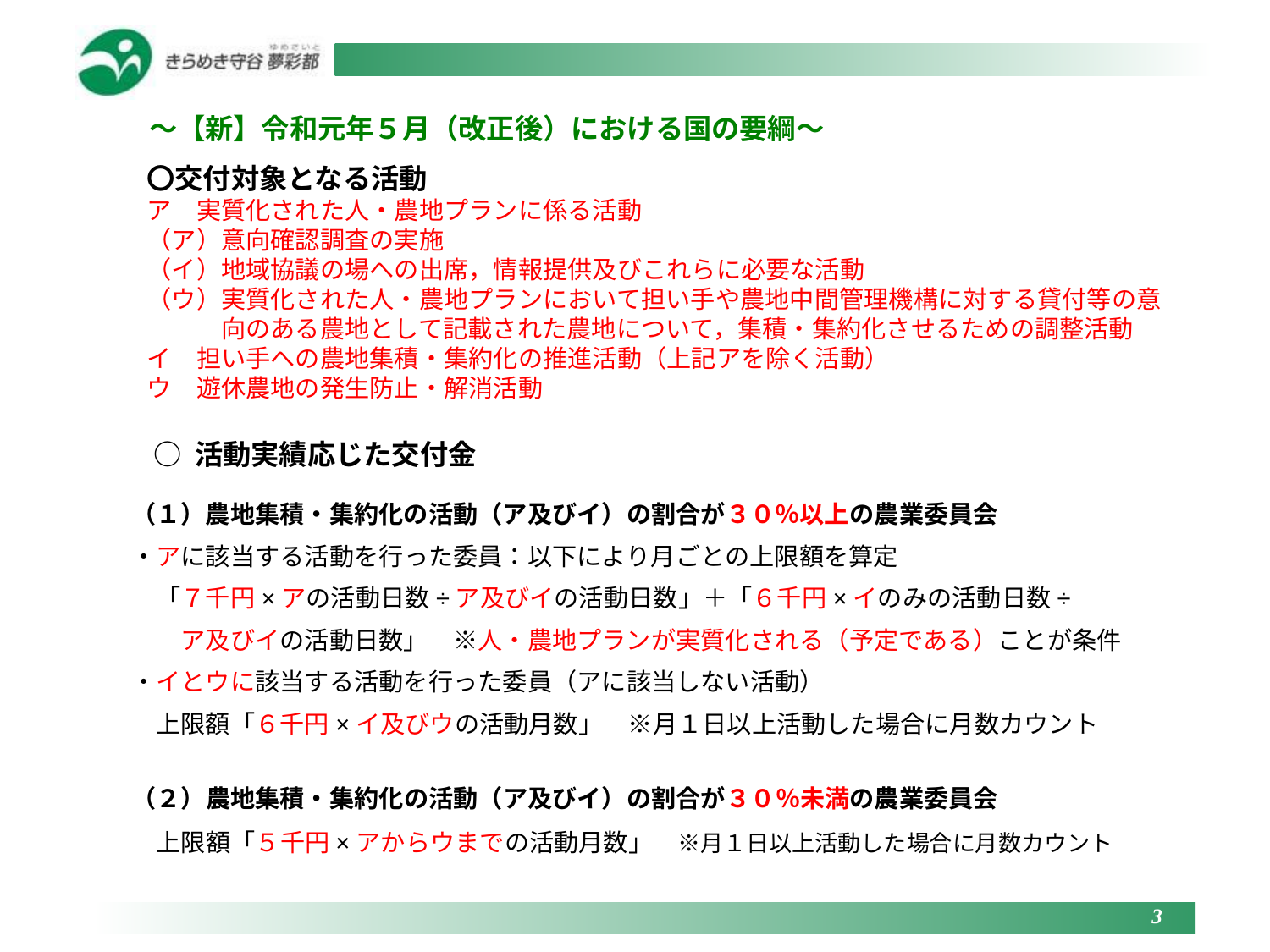

～【新】令和元年５月（改正後）における国の要綱～
〇交付対象となる活動
ア　実質化された人・農地プランに係る活動
（ア）意向確認調査の実施
（イ）地域協議の場への出席，情報提供及びこれらに必要な活動
（ウ）実質化された人・農地プランにおいて担い手や農地中間管理機構に対する貸付等の意
　　　向のある農地として記載された農地について，集積・集約化させるための調整活動
イ　担い手への農地集積・集約化の推進活動（上記アを除く活動）
ウ　遊休農地の発生防止・解消活動
○ 活動実績応じた交付金
（１）農地集積・集約化の活動（ア及びイ）の割合が３０％以上の農業委員会
・アに該当する活動を行った委員：以下により月ごとの上限額を算定
　「７千円×アの活動日数÷ア及びイの活動日数」＋「６千円×イのみの活動日数÷
　　ア及びイの活動日数」　※人・農地プランが実質化される（予定である）ことが条件
・イとウに該当する活動を行った委員（アに該当しない活動）
　上限額「６千円×イ及びウの活動月数」　※月１日以上活動した場合に月数カウント

（２）農地集積・集約化の活動（ア及びイ）の割合が３０％未満の農業委員会
上限額「５千円×アからウまでの活動月数」　※月１日以上活動した場合に月数カウント
3